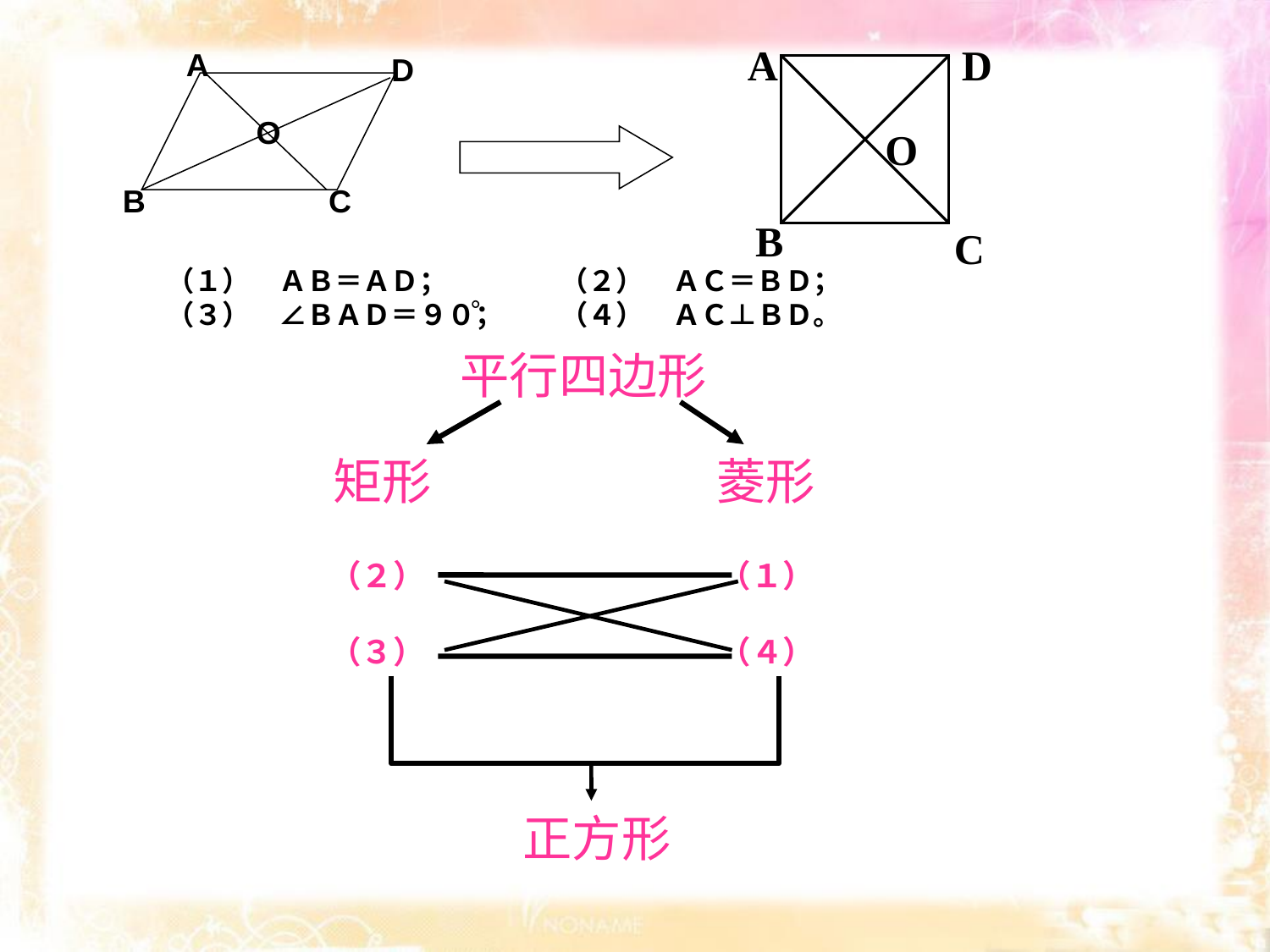

A
D

O
B
C
A
O

B
C
D

（１）　ＡＢ＝ＡＤ；　　　　（２）　ＡＣ＝ＢＤ；
（３）　∠ＢＡＤ＝９０；　　（４）　ＡＣ⊥ＢＤ。

平行四边形

矩形
菱形
（２）

（３）
（１）

（４）

正方形